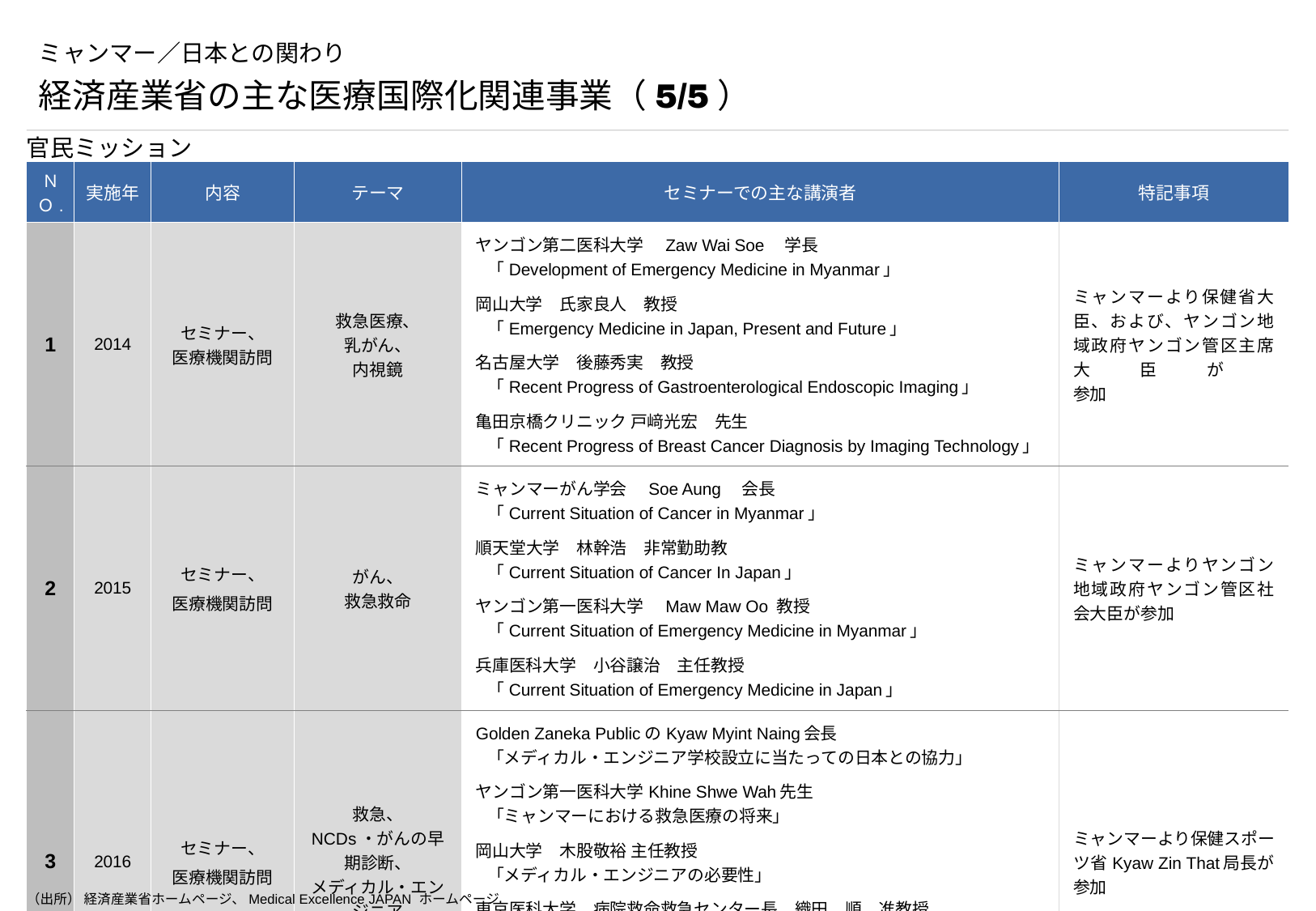

# ミャンマー／日本との関わり
経済産業省の主な医療国際化関連事業（5/5）
官民ミッション
| ＮＯ. | 実施年 | 内容 | テーマ | セミナーでの主な講演者 | 特記事項 |
| --- | --- | --- | --- | --- | --- |
| 1 | 2014 | セミナー、 医療機関訪問 | 救急医療、 乳がん、 内視鏡 | ヤンゴン第二医科大学　Zaw Wai Soe　学長 「Development of Emergency Medicine in Myanmar」 岡山大学　氏家良人　教授 「Emergency Medicine in Japan, Present and Future」 名古屋大学　後藤秀実　教授 「Recent Progress of Gastroenterological Endoscopic Imaging」 亀田京橋クリニック 戸﨑光宏　先生 「Recent Progress of Breast Cancer Diagnosis by Imaging Technology」 | ミャンマーより保健省大臣、および、ヤンゴン地域政府ヤンゴン管区主席大臣が 参加 |
| 2 | 2015 | セミナー、 医療機関訪問 | がん、 救急救命 | ミャンマーがん学会　Soe Aung　会長 「Current Situation of Cancer in Myanmar」 順天堂大学　林幹浩　非常勤助教 「Current Situation of Cancer In Japan」 ヤンゴン第一医科大学　Maw Maw Oo 教授 「Current Situation of Emergency Medicine in Myanmar」 兵庫医科大学　小谷譲治　主任教授 「Current Situation of Emergency Medicine in Japan」 | ミャンマーよりヤンゴン地域政府ヤンゴン管区社会大臣が参加 |
| 3 | 2016 | セミナー、 医療機関訪問 | 救急、 NCDs・がんの早期診断、 メディカル・エンジニア | Golden Zaneka PublicのKyaw Myint Naing会長 「メディカル・エンジニア学校設立に当たっての日本との協力」 ヤンゴン第一医科大学Khine Shwe Wah先生 「ミャンマーにおける救急医療の将来」 岡山大学　木股敬裕 主任教授 「メディカル・エンジニアの必要性」 東京医科大学　病院救命救急センター長　織田　順　准教授 「救急医療システム」 日本人間ドック協会　国際委員 鏑木先生 「NCDs・がんの早期診断システム」 | ミャンマーより保健スポーツ省Kyaw Zin That局長が参加 |
（出所） 経済産業省ホームページ、Medical Excellence JAPAN ホームページ